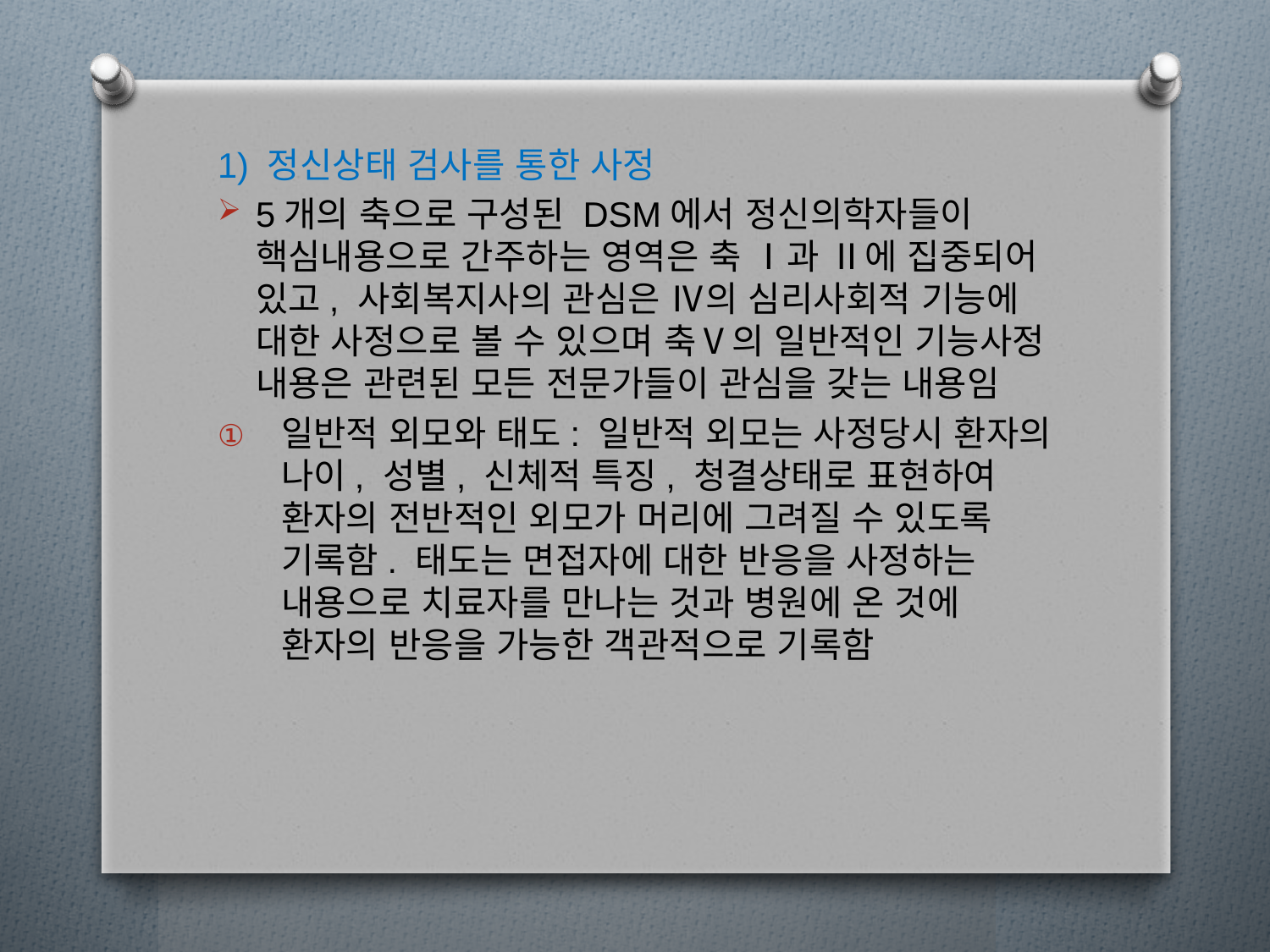

1) 정신상태 검사를 통한 사정
5개의 축으로 구성된 DSM에서 정신의학자들이 핵심내용으로 간주하는 영역은 축 Ⅰ과 Ⅱ에 집중되어 있고, 사회복지사의 관심은 Ⅳ의 심리사회적 기능에 대한 사정으로 볼 수 있으며 축Ⅴ의 일반적인 기능사정 내용은 관련된 모든 전문가들이 관심을 갖는 내용임
일반적 외모와 태도: 일반적 외모는 사정당시 환자의 나이, 성별, 신체적 특징, 청결상태로 표현하여 환자의 전반적인 외모가 머리에 그려질 수 있도록 기록함. 태도는 면접자에 대한 반응을 사정하는 내용으로 치료자를 만나는 것과 병원에 온 것에 환자의 반응을 가능한 객관적으로 기록함